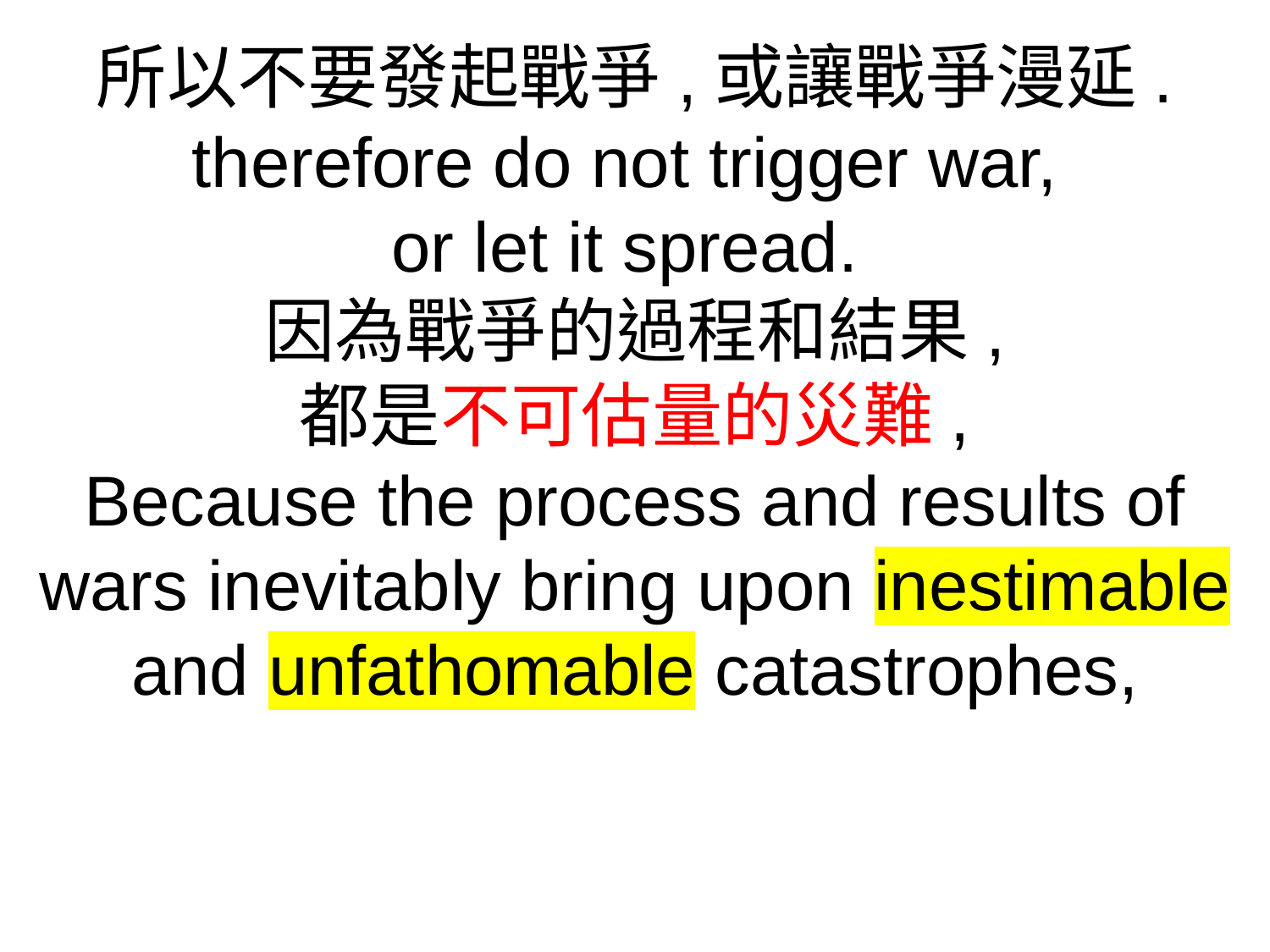

所以不要發起戰爭,或讓戰爭漫延.
therefore do not trigger war,
or let it spread.
因為戰爭的過程和結果,
都是不可估量的災難,
Because the process and results of wars inevitably bring upon inestimable and unfathomable catastrophes,